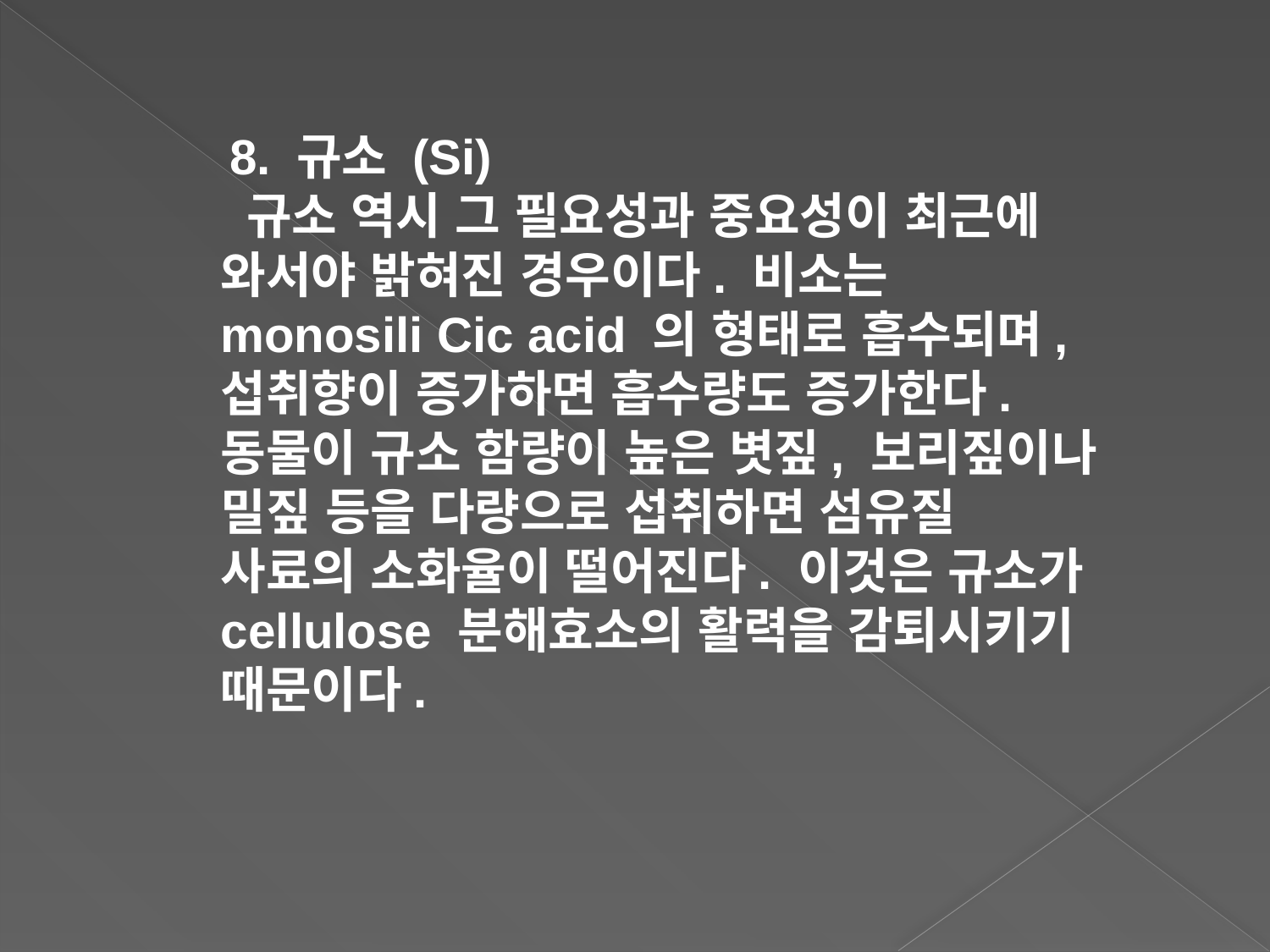

8. 규소 (Si)
 규소 역시 그 필요성과 중요성이 최근에 와서야 밝혀진 경우이다. 비소는 monosili Cic acid 의 형태로 흡수되며, 섭취향이 증가하면 흡수량도 증가한다.
동물이 규소 함량이 높은 볏짚, 보리짚이나 밀짚 등을 다량으로 섭취하면 섬유질 사료의 소화율이 떨어진다. 이것은 규소가 cellulose 분해효소의 활력을 감퇴시키기 때문이다.